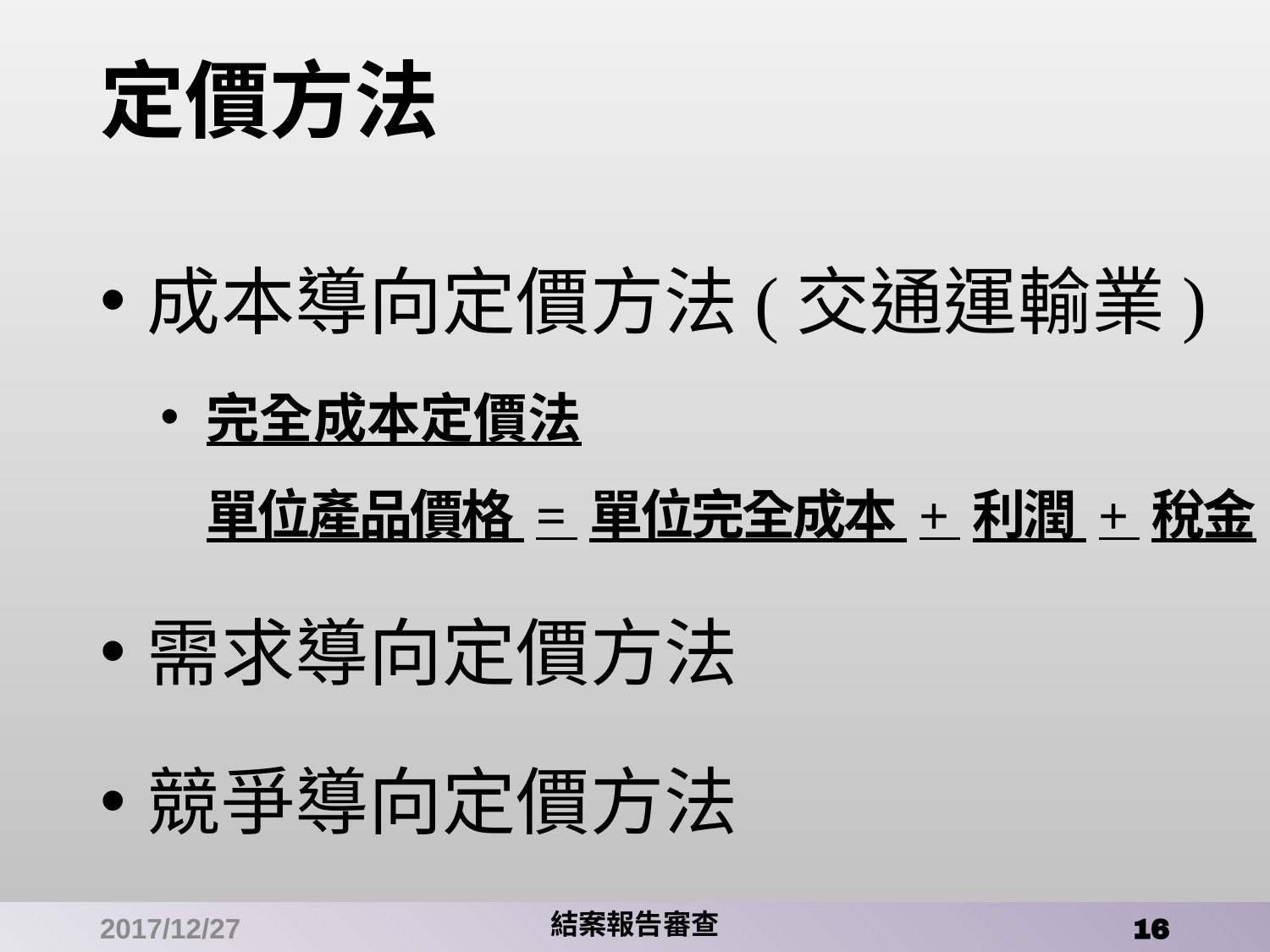

# 定價方法
成本導向定價方法(交通運輸業)
完全成本定價法
單位產品價格 = 單位完全成本 + 利潤 + 稅金
需求導向定價方法
競爭導向定價方法
2017/12/27
結案報告審查
16